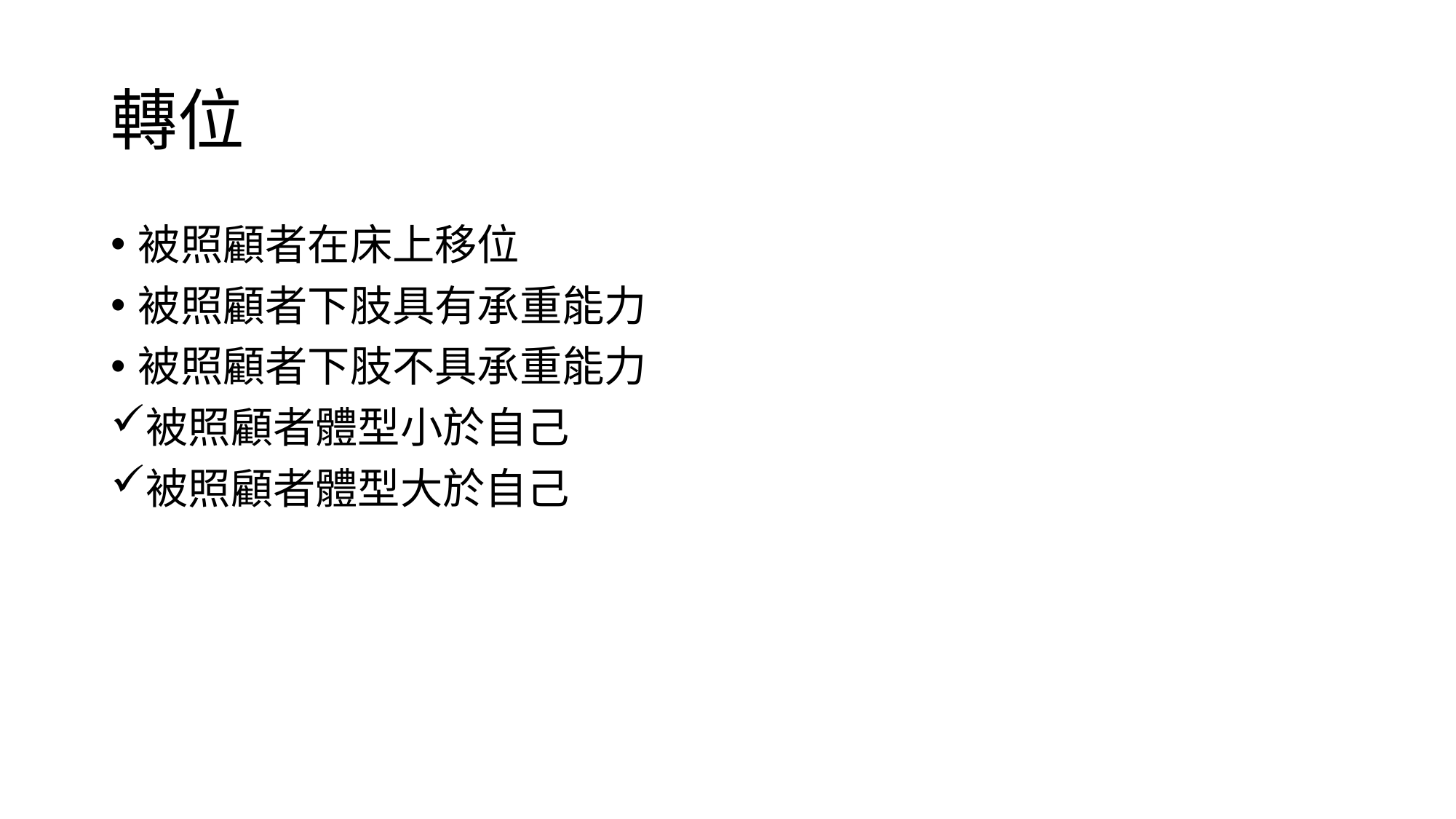

# 轉位
被照顧者在床上移位
被照顧者下肢具有承重能力
被照顧者下肢不具承重能力
被照顧者體型小於自己
被照顧者體型大於自己